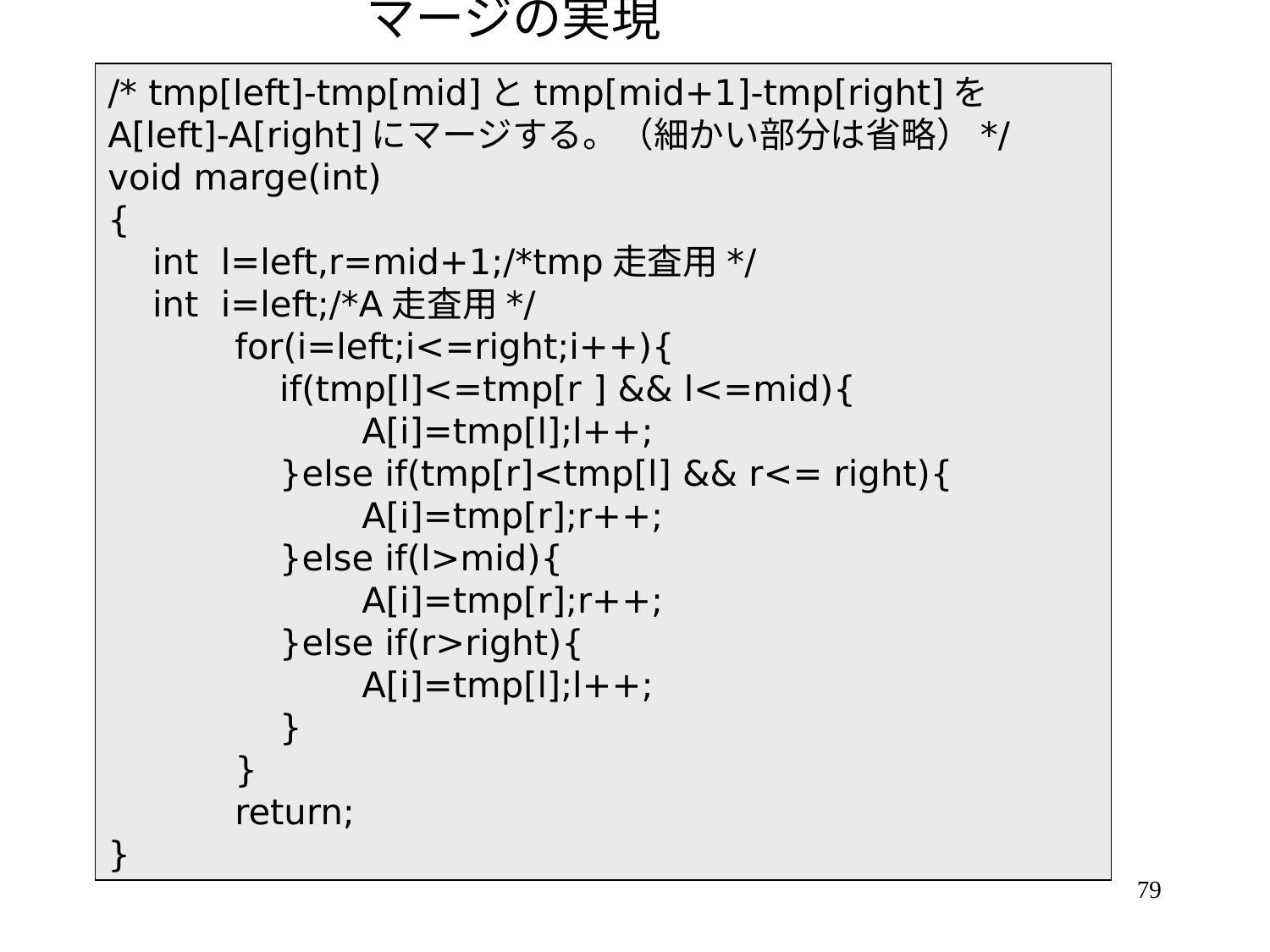

# マージの実現
/* tmp[left]-tmp[mid]とtmp[mid+1]-tmp[right]を
A[left]-A[right]にマージする。（細かい部分は省略）*/
void marge(int)
{
    int  l=left,r=mid+1;/*tmp走査用*/
    int  i=left;/*A走査用*/
	for(i=left;i<=right;i++){
       	    if(tmp[l]<=tmp[r ] && l<=mid){
	        	A[i]=tmp[l];l++;
	    }else if(tmp[r]<tmp[l] && r<= right){
	    	A[i]=tmp[r];r++;
	    }else if(l>mid){
	    	A[i]=tmp[r];r++;
	    }else if(r>right){
	    	A[i]=tmp[l];l++;
	    }
	}
	return;
}
79